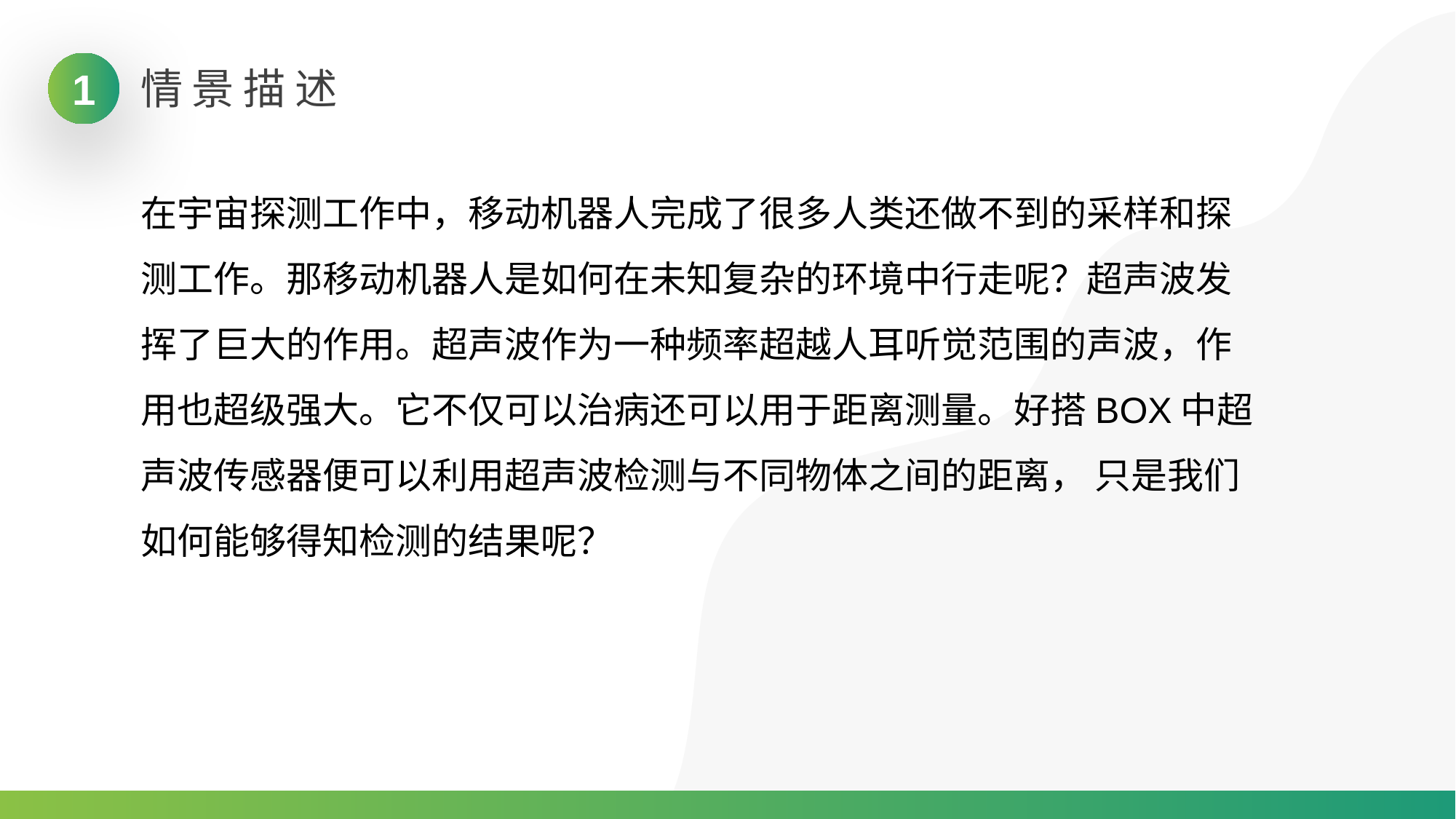

1
情景描述
在宇宙探测工作中，移动机器人完成了很多人类还做不到的采样和探测工作。那移动机器人是如何在未知复杂的环境中行走呢？超声波发挥了巨大的作用。超声波作为一种频率超越人耳听觉范围的声波，作用也超级强大。它不仅可以治病还可以用于距离测量。好搭BOX中超声波传感器便可以利用超声波检测与不同物体之间的距离， 只是我们如何能够得知检测的结果呢？
02